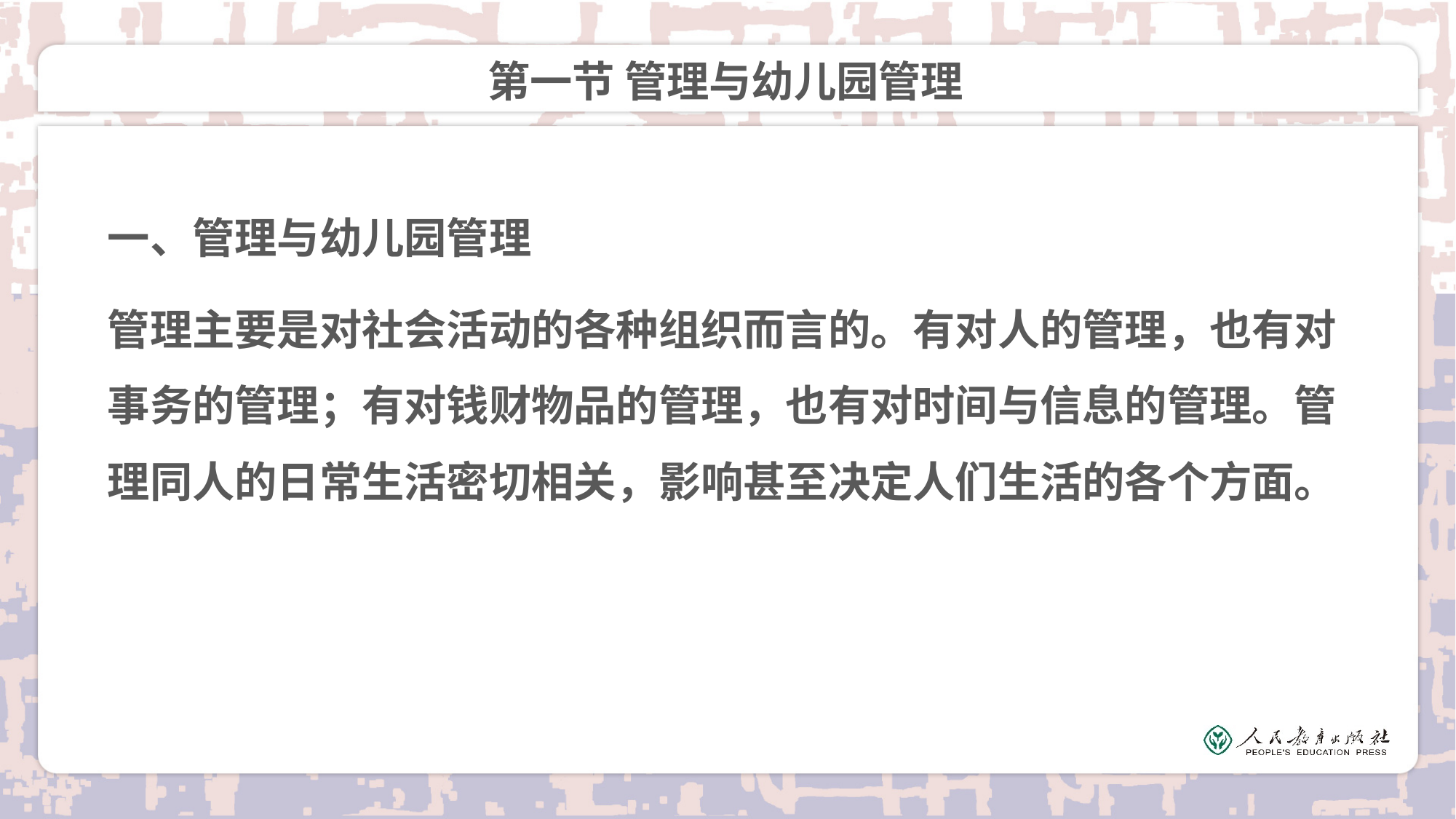

# 第一节 管理与幼儿园管理
一、管理与幼儿园管理
管理主要是对社会活动的各种组织而言的。有对人的管理，也有对事务的管理；有对钱财物品的管理，也有对时间与信息的管理。管理同人的日常生活密切相关，影响甚至决定人们生活的各个方面。